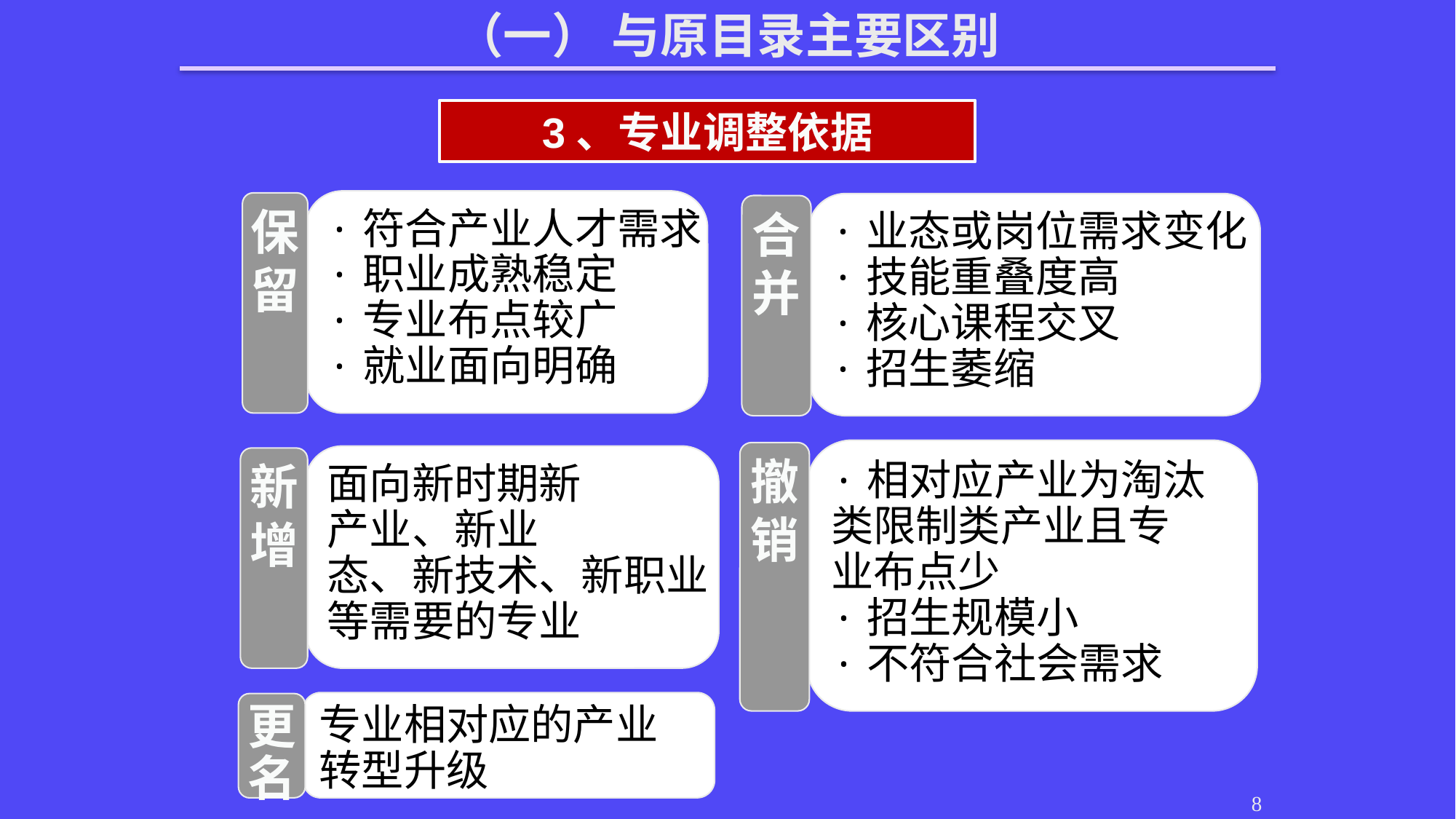

（一） 与原目录主要区别

3、专业调整依据
·符合产业人才需求
·职业成熟稳定
·专业布点较广
·就业面向明确
保
留
·业态或岗位需求变化
·技能重叠度高
·核心课程交叉
·招生萎缩
合
并
·相对应产业为淘汰
类限制类产业且专
业布点少
·招生规模小
·不符合社会需求
撤
销
面向新时期新
产业、新业
态、新技术、新职业
等需要的专业
新
增

专业相对应的产业
转型升级
更
名
8